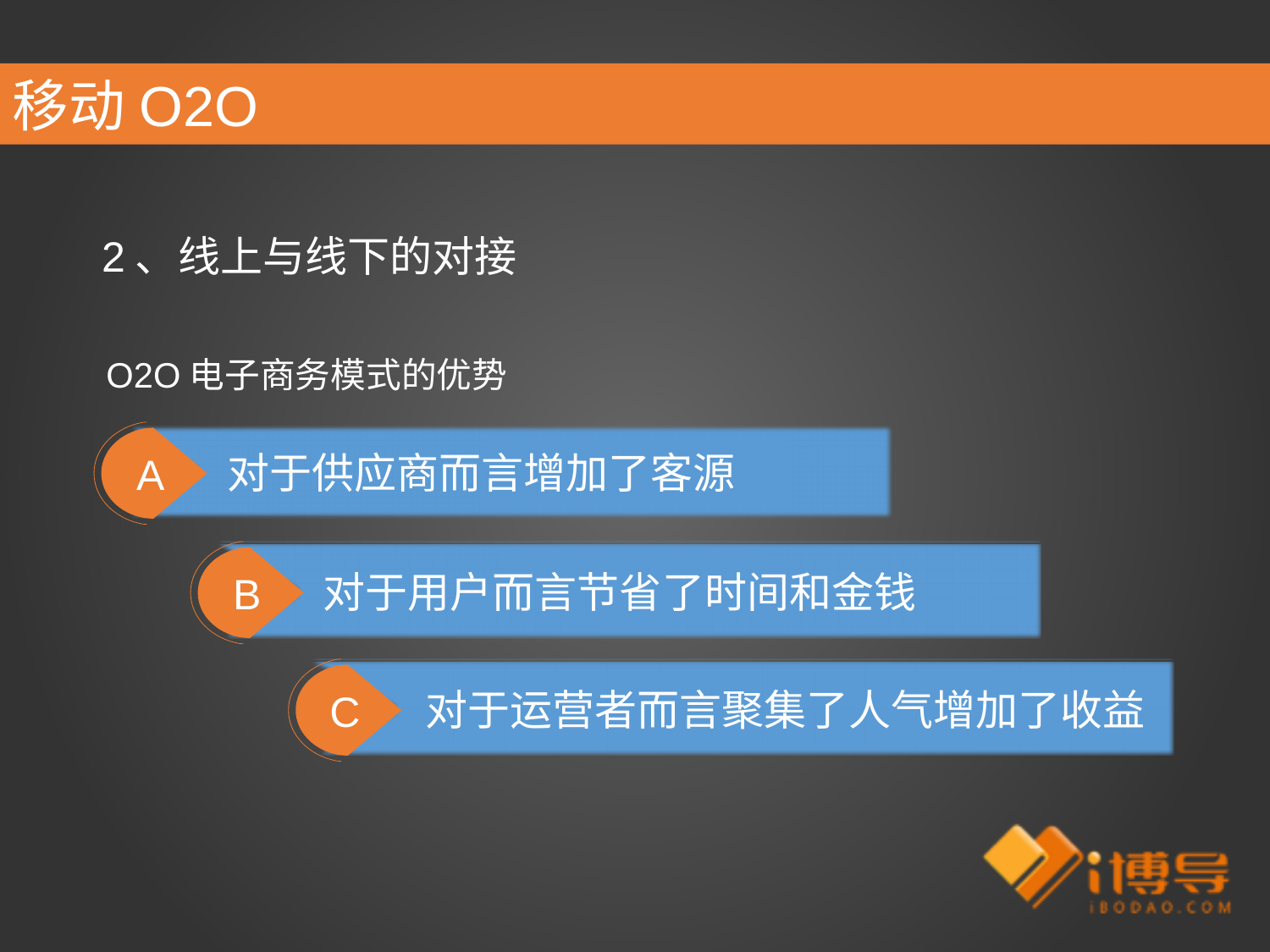

移动O2O
2、线上与线下的对接
O2O电子商务模式的优势
A
      对于供应商而言增加了客源
B
      对于用户而言节省了时间和金钱
C
       对于运营者而言聚集了人气增加了收益